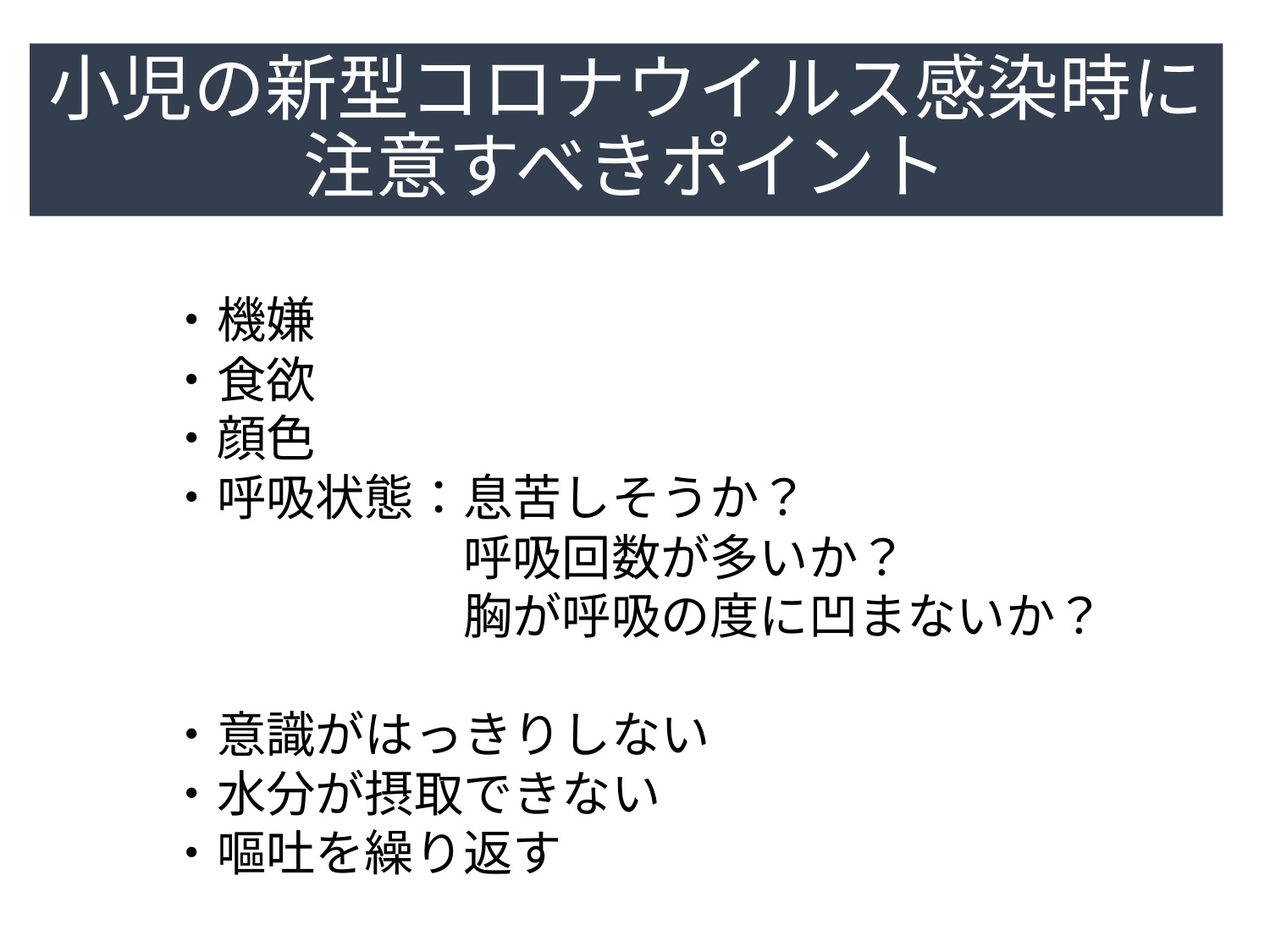

# 小児の新型コロナウイルス感染時に 注意すべきポイント
・機嫌
・食欲
・顔色
・呼吸状態：息苦しそうか？
　　　　　　呼吸回数が多いか？
　　　　　　胸が呼吸の度に凹まないか？

・意識がはっきりしない
・水分が摂取できない
・嘔吐を繰り返す